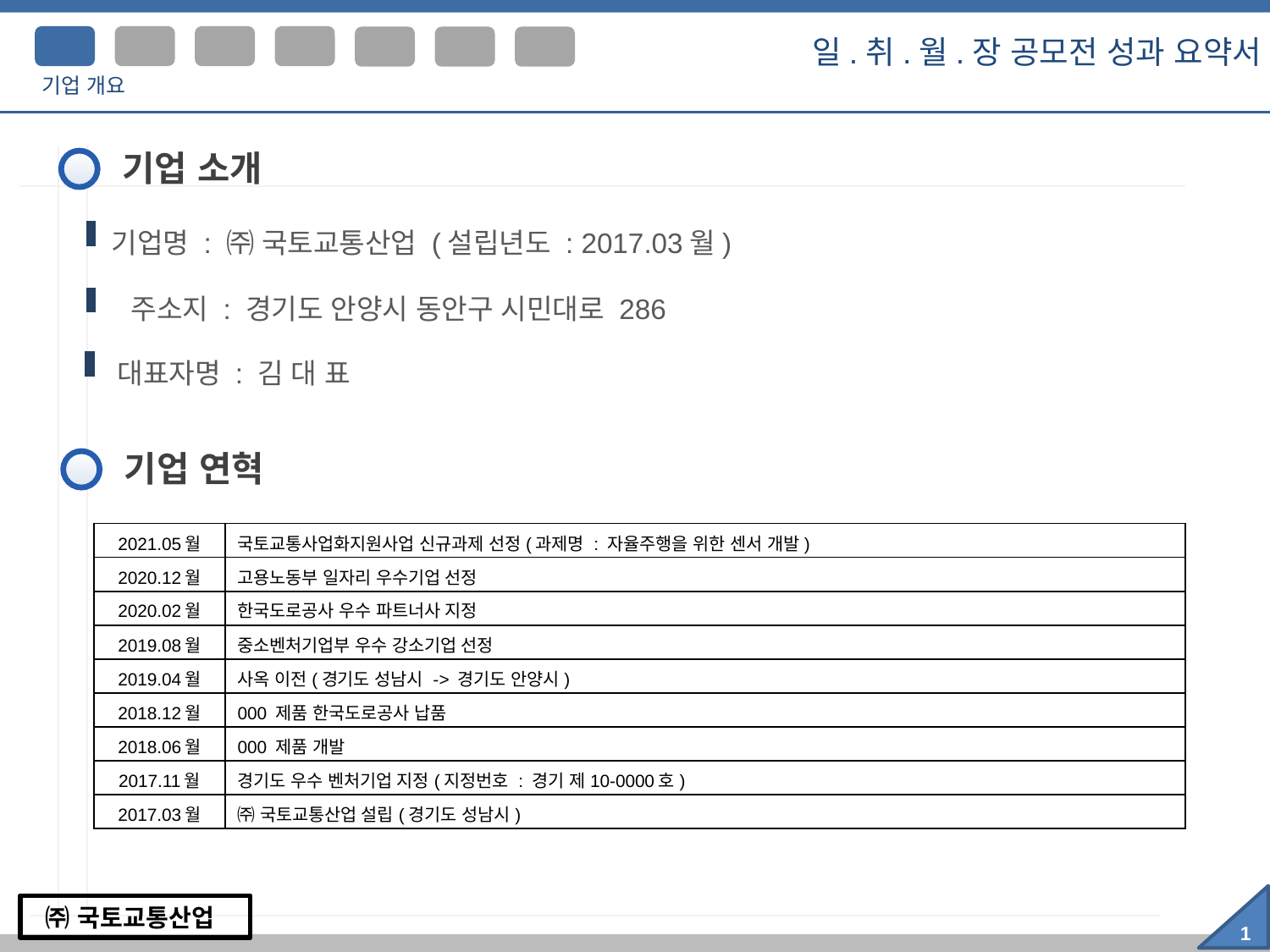

I  I
I  I  I
I  V
일.취.월.장 공모전 성과 요약서
I
Ⅴ
Ⅵ
Ⅶ
기업 개요
기업 소개

기업명 : ㈜ 국토교통산업 (설립년도 : 2017.03월)
주소지 : 경기도 안양시 동안구 시민대로 286
대표자명 : 김 대 표
기업 연혁

| 2021.05월 | 국토교통사업화지원사업 신규과제 선정(과제명 : 자율주행을 위한 센서 개발) |
| --- | --- |
| 2020.12월 | 고용노동부 일자리 우수기업 선정 |
| 2020.02월 | 한국도로공사 우수 파트너사 지정 |
| 2019.08월 | 중소벤처기업부 우수 강소기업 선정 |
| 2019.04월 | 사옥 이전(경기도 성남시 -> 경기도 안양시) |
| 2018.12월 | 000 제품 한국도로공사 납품 |
| 2018.06월 | 000 제품 개발 |
| 2017.11월 | 경기도 우수 벤처기업 지정(지정번호 : 경기 제10-0000호) |
| 2017.03월 | ㈜ 국토교통산업 설립(경기도 성남시) |
1
 ㈜ 국토교통산업